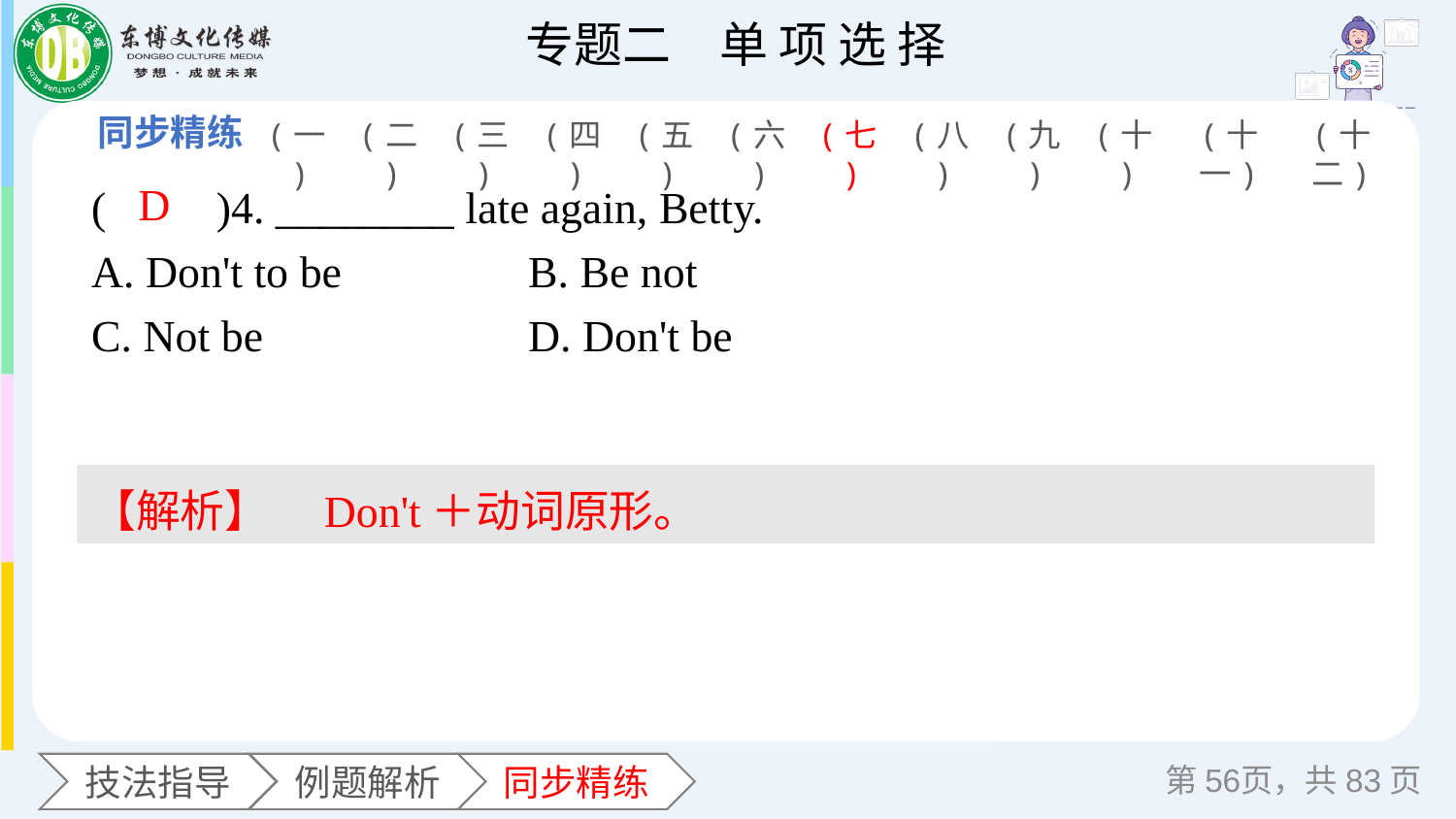

(一)
(二)
(三)
(四)
(五)
(六)
(七)
(八)
(九)
(十)
(十一)
(十二)
(　　)4. ________ late again, Betty.
A. Don't to be    	B. Be not
C. Not be    		D. Don't be
D
【解析】　Don't＋动词原形。
第56页，共83页